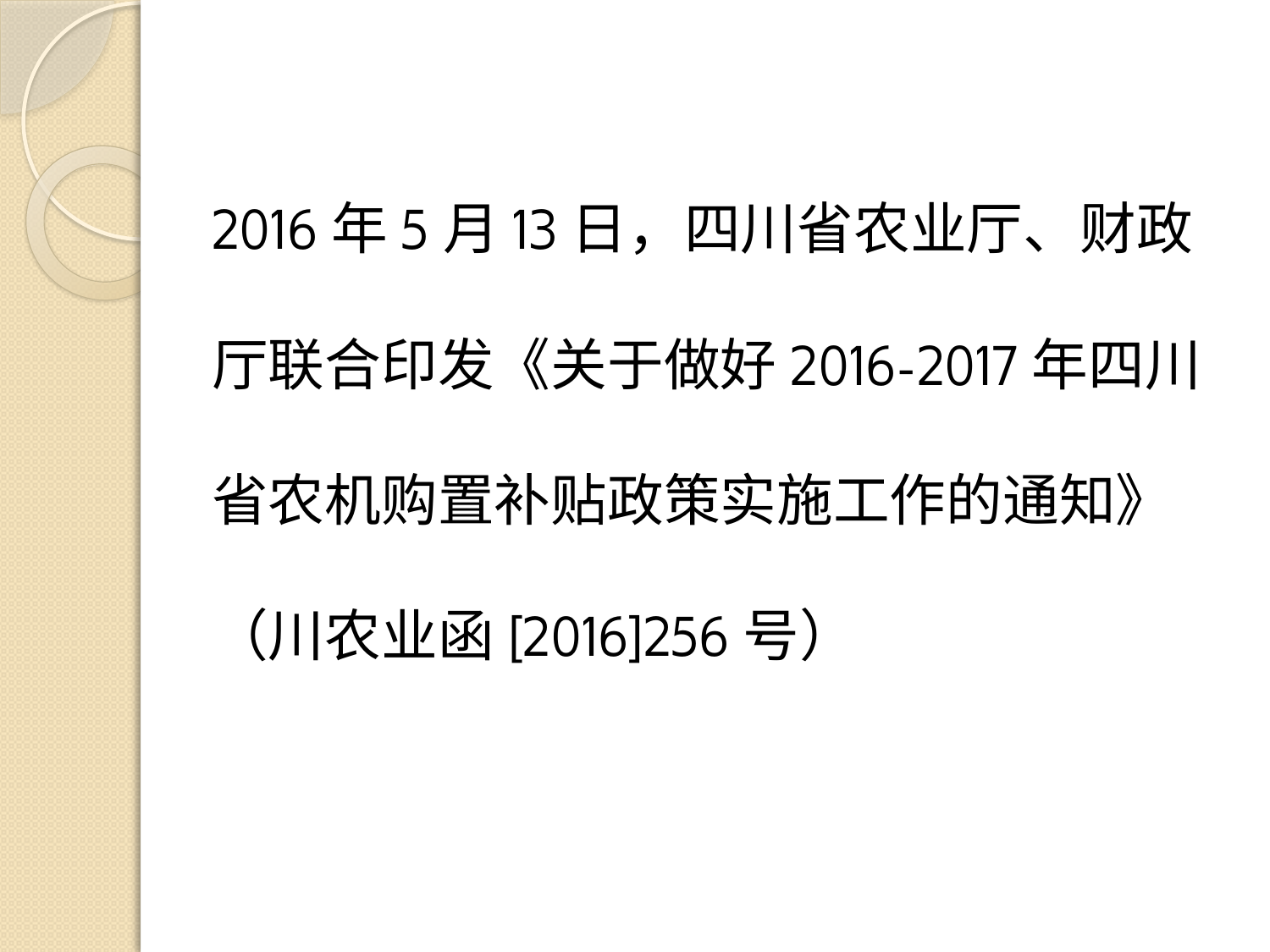

2016年5月13日，四川省农业厅、财政厅联合印发《关于做好2016-2017年四川省农机购置补贴政策实施工作的通知》（川农业函[2016]256号）